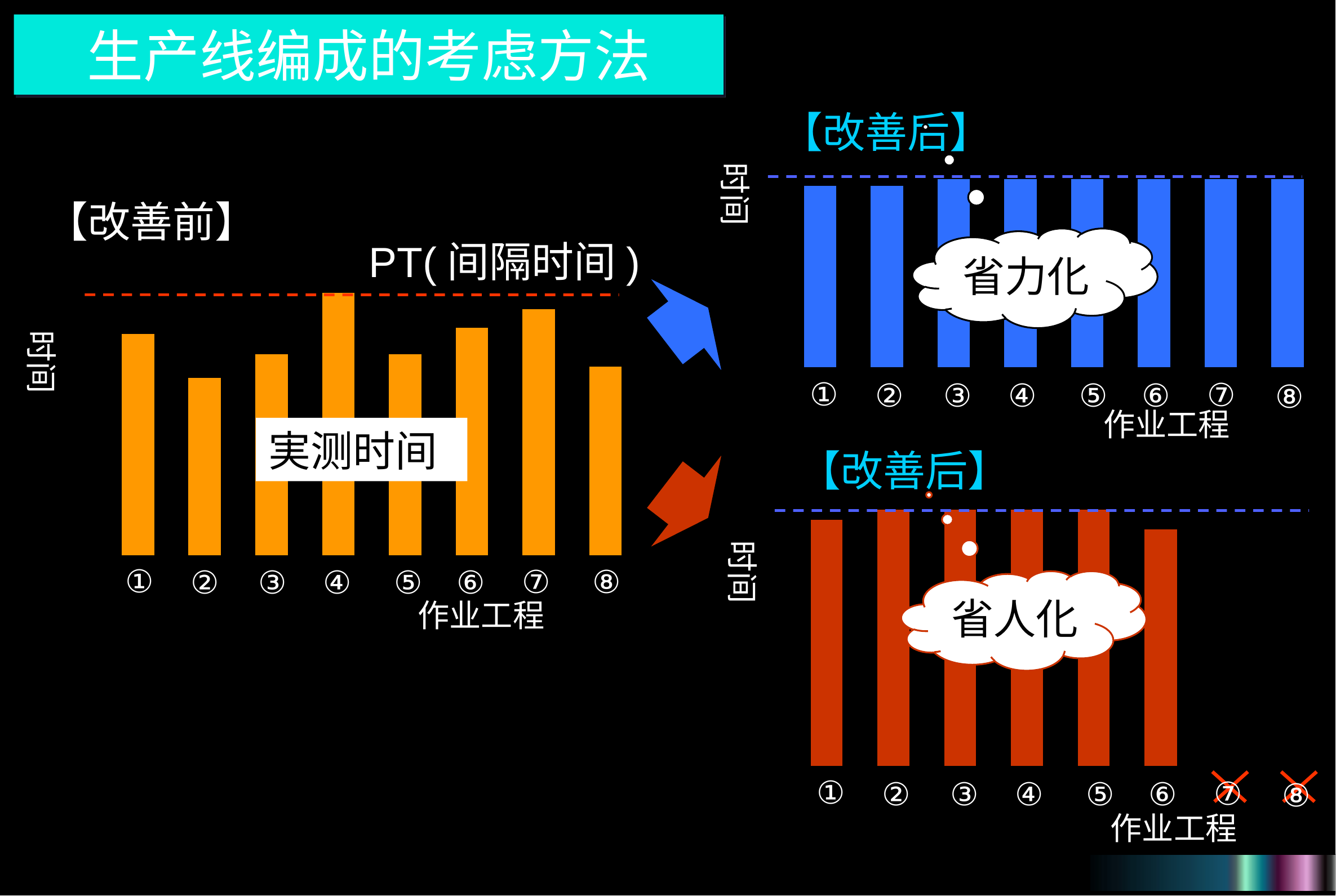

生产线编成的考虑方法

【改善后】
时间

【改善前】

省力化
PT(间隔时间)

时间

①
⑦
②
③
④
⑤
⑥
⑧

作业工程

実测时间
【改善后】

时间

①
⑦
⑧
②
③
④
⑤
⑥
省人化
作业工程

①
⑦
②
③
④
⑤
⑥
⑧

作业工程